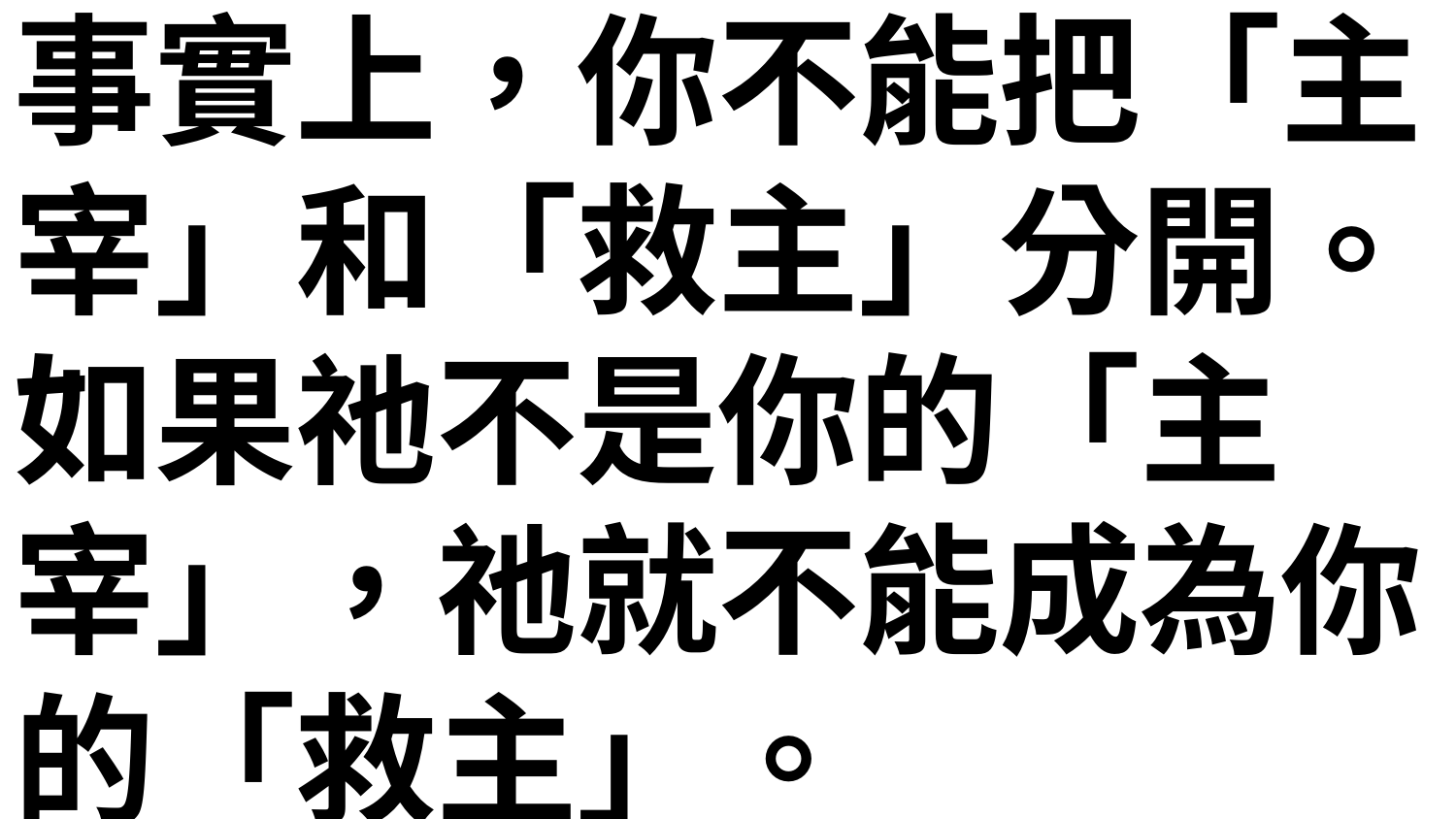

事實上，你不能把「主宰」和「救主」分開。如果祂不是你的「主宰」，祂就不能成為你的「救主」。